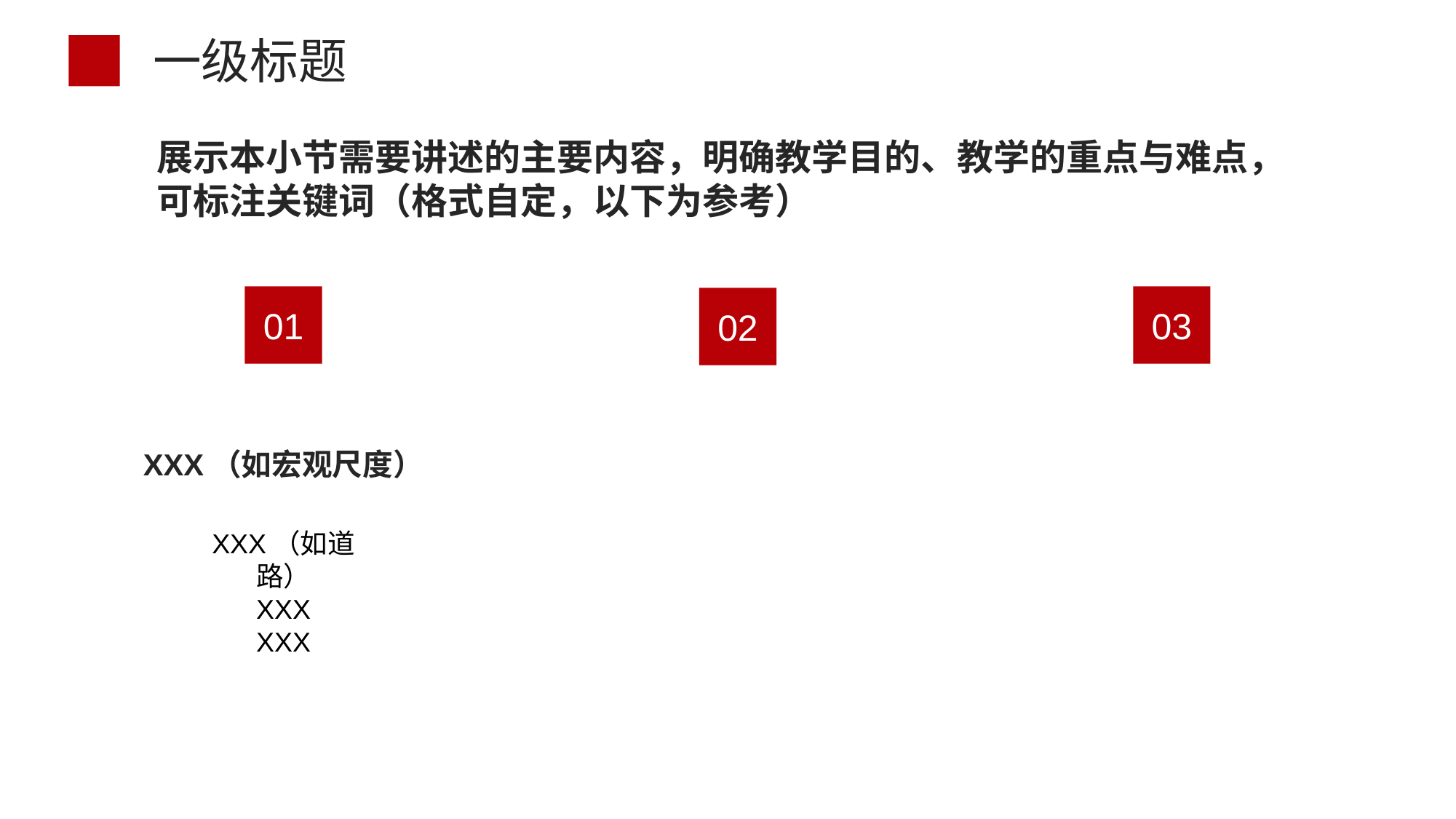

一级标题

展示本小节需要讲述的主要内容，明确教学目的、教学的重点与难点，
可标注关键词（格式自定，以下为参考）
01
03
02
XXX（如宏观尺度）
XXX（如道路）
XXX
XXX